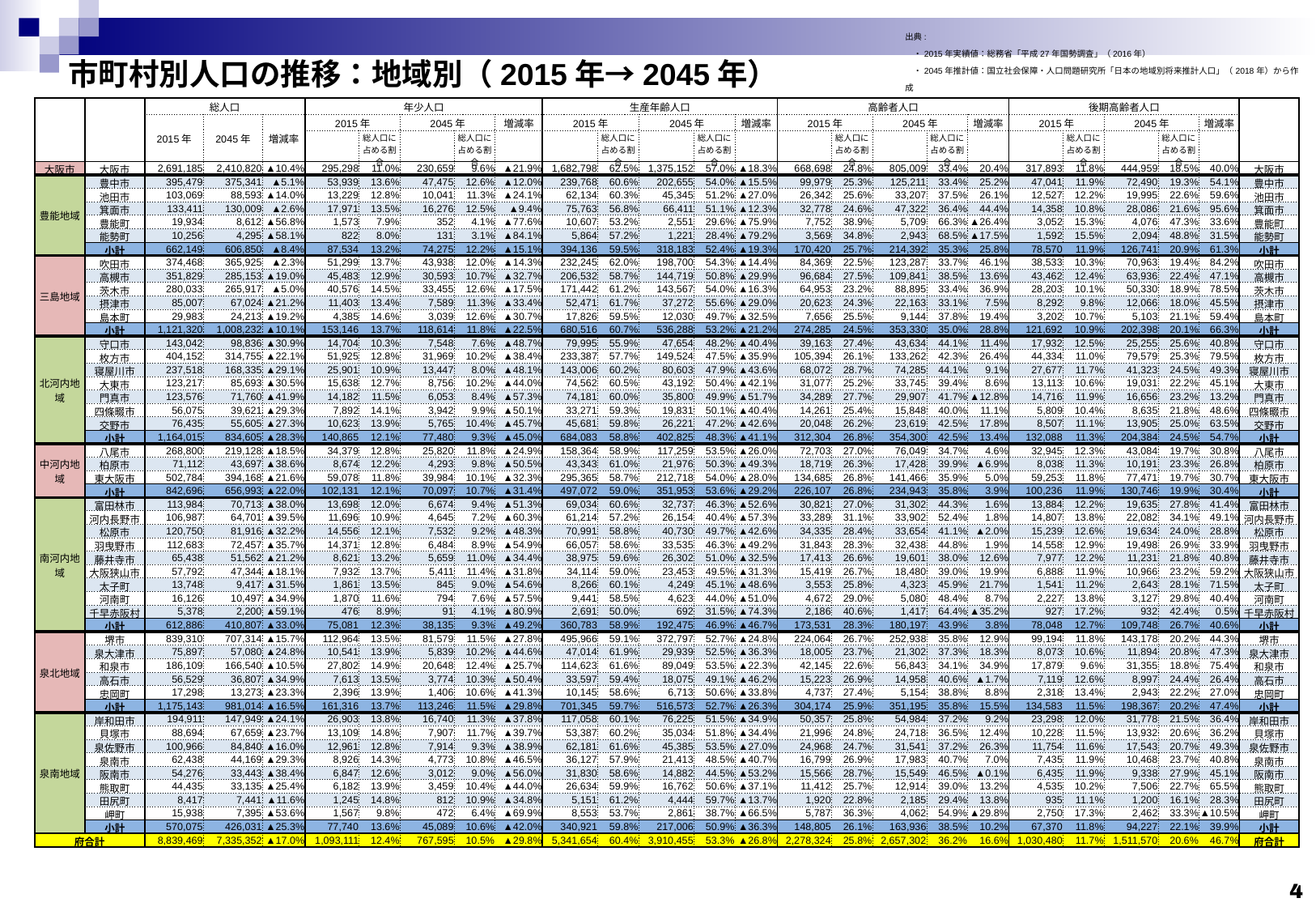

出典:
　・2015年実績値：総務省「平成27年国勢調査」（2016年）
　・2045年推計値：国立社会保障・人口問題研究所「日本の地域別将来推計人口」（2018年）から作成
市町村別人口の推移：地域別（2015年→2045年）
|  |  | 総人口 |  |  | 年少人口 |  |  |  |  | 生産年齢人口 |  |  |  |  | 高齢者人口 |  |  |  |  | 後期高齢者人口 |  |  |  |  |  |
| --- | --- | --- | --- | --- | --- | --- | --- | --- | --- | --- | --- | --- | --- | --- | --- | --- | --- | --- | --- | --- | --- | --- | --- | --- | --- |
|  |  | 2015年 | 2045年 | 増減率 | 2015年 |  | 2045年 |  | 増減率 | 2015年 |  | 2045年 |  | 増減率 | 2015年 |  | 2045年 |  | 増減率 | 2015年 |  | 2045年 |  | 増減率 |  |
|  |  |  |  |  |  | 総人口に 占める割合 |  | 総人口に 占める割合 |  |  | 総人口に 占める割合 |  | 総人口に 占める割合 |  |  | 総人口に 占める割合 |  | 総人口に 占める割合 |  |  | 総人口に 占める割合 |  | 総人口に 占める割合 |  |  |
| 大阪市 | 大阪市 | 2,691,185 | 2,410,820 | ▲10.4% | 295,298 | 11.0% | 230,659 | 9.6% | ▲21.9% | 1,682,798 | 62.5% | 1,375,152 | 57.0% | ▲18.3% | 668,698 | 24.8% | 805,009 | 33.4% | 20.4% | 317,893 | 11.8% | 444,959 | 18.5% | 40.0% | 大阪市 |
| 豊能地域 | 豊中市 | 395,479 | 375,341 | ▲5.1% | 53,939 | 13.6% | 47,475 | 12.6% | ▲12.0% | 239,768 | 60.6% | 202,655 | 54.0% | ▲15.5% | 99,979 | 25.3% | 125,211 | 33.4% | 25.2% | 47,041 | 11.9% | 72,490 | 19.3% | 54.1% | 豊中市 |
|  | 池田市 | 103,069 | 88,593 | ▲14.0% | 13,229 | 12.8% | 10,041 | 11.3% | ▲24.1% | 62,134 | 60.3% | 45,345 | 51.2% | ▲27.0% | 26,342 | 25.6% | 33,207 | 37.5% | 26.1% | 12,527 | 12.2% | 19,995 | 22.6% | 59.6% | 池田市 |
|  | 箕面市 | 133,411 | 130,009 | ▲2.6% | 17,971 | 13.5% | 16,276 | 12.5% | ▲9.4% | 75,763 | 56.8% | 66,411 | 51.1% | ▲12.3% | 32,778 | 24.6% | 47,322 | 36.4% | 44.4% | 14,358 | 10.8% | 28,086 | 21.6% | 95.6% | 箕面市 |
|  | 豊能町 | 19,934 | 8,612 | ▲56.8% | 1,573 | 7.9% | 352 | 4.1% | ▲77.6% | 10,607 | 53.2% | 2,551 | 29.6% | ▲75.9% | 7,752 | 38.9% | 5,709 | 66.3% | ▲26.4% | 3,052 | 15.3% | 4,076 | 47.3% | 33.6% | 豊能町 |
|  | 能勢町 | 10,256 | 4,295 | ▲58.1% | 822 | 8.0% | 131 | 3.1% | ▲84.1% | 5,864 | 57.2% | 1,221 | 28.4% | ▲79.2% | 3,569 | 34.8% | 2,943 | 68.5% | ▲17.5% | 1,592 | 15.5% | 2,094 | 48.8% | 31.5% | 能勢町 |
|  | 小計 | 662,149 | 606,850 | ▲8.4% | 87,534 | 13.2% | 74,275 | 12.2% | ▲15.1% | 394,136 | 59.5% | 318,183 | 52.4% | ▲19.3% | 170,420 | 25.7% | 214,392 | 35.3% | 25.8% | 78,570 | 11.9% | 126,741 | 20.9% | 61.3% | 小計 |
| 三島地域 | 吹田市 | 374,468 | 365,925 | ▲2.3% | 51,299 | 13.7% | 43,938 | 12.0% | ▲14.3% | 232,245 | 62.0% | 198,700 | 54.3% | ▲14.4% | 84,369 | 22.5% | 123,287 | 33.7% | 46.1% | 38,533 | 10.3% | 70,963 | 19.4% | 84.2% | 吹田市 |
|  | 高槻市 | 351,829 | 285,153 | ▲19.0% | 45,483 | 12.9% | 30,593 | 10.7% | ▲32.7% | 206,532 | 58.7% | 144,719 | 50.8% | ▲29.9% | 96,684 | 27.5% | 109,841 | 38.5% | 13.6% | 43,462 | 12.4% | 63,936 | 22.4% | 47.1% | 高槻市 |
|  | 茨木市 | 280,033 | 265,917 | ▲5.0% | 40,576 | 14.5% | 33,455 | 12.6% | ▲17.5% | 171,442 | 61.2% | 143,567 | 54.0% | ▲16.3% | 64,953 | 23.2% | 88,895 | 33.4% | 36.9% | 28,203 | 10.1% | 50,330 | 18.9% | 78.5% | 茨木市 |
|  | 摂津市 | 85,007 | 67,024 | ▲21.2% | 11,403 | 13.4% | 7,589 | 11.3% | ▲33.4% | 52,471 | 61.7% | 37,272 | 55.6% | ▲29.0% | 20,623 | 24.3% | 22,163 | 33.1% | 7.5% | 8,292 | 9.8% | 12,066 | 18.0% | 45.5% | 摂津市 |
|  | 島本町 | 29,983 | 24,213 | ▲19.2% | 4,385 | 14.6% | 3,039 | 12.6% | ▲30.7% | 17,826 | 59.5% | 12,030 | 49.7% | ▲32.5% | 7,656 | 25.5% | 9,144 | 37.8% | 19.4% | 3,202 | 10.7% | 5,103 | 21.1% | 59.4% | 島本町 |
|  | 小計 | 1,121,320 | 1,008,232 | ▲10.1% | 153,146 | 13.7% | 118,614 | 11.8% | ▲22.5% | 680,516 | 60.7% | 536,288 | 53.2% | ▲21.2% | 274,285 | 24.5% | 353,330 | 35.0% | 28.8% | 121,692 | 10.9% | 202,398 | 20.1% | 66.3% | 小計 |
| 北河内地域 | 守口市 | 143,042 | 98,836 | ▲30.9% | 14,704 | 10.3% | 7,548 | 7.6% | ▲48.7% | 79,995 | 55.9% | 47,654 | 48.2% | ▲40.4% | 39,163 | 27.4% | 43,634 | 44.1% | 11.4% | 17,932 | 12.5% | 25,255 | 25.6% | 40.8% | 守口市 |
|  | 枚方市 | 404,152 | 314,755 | ▲22.1% | 51,925 | 12.8% | 31,969 | 10.2% | ▲38.4% | 233,387 | 57.7% | 149,524 | 47.5% | ▲35.9% | 105,394 | 26.1% | 133,262 | 42.3% | 26.4% | 44,334 | 11.0% | 79,579 | 25.3% | 79.5% | 枚方市 |
|  | 寝屋川市 | 237,518 | 168,335 | ▲29.1% | 25,901 | 10.9% | 13,447 | 8.0% | ▲48.1% | 143,006 | 60.2% | 80,603 | 47.9% | ▲43.6% | 68,072 | 28.7% | 74,285 | 44.1% | 9.1% | 27,677 | 11.7% | 41,323 | 24.5% | 49.3% | 寝屋川市 |
|  | 大東市 | 123,217 | 85,693 | ▲30.5% | 15,638 | 12.7% | 8,756 | 10.2% | ▲44.0% | 74,562 | 60.5% | 43,192 | 50.4% | ▲42.1% | 31,077 | 25.2% | 33,745 | 39.4% | 8.6% | 13,113 | 10.6% | 19,031 | 22.2% | 45.1% | 大東市 |
|  | 門真市 | 123,576 | 71,760 | ▲41.9% | 14,182 | 11.5% | 6,053 | 8.4% | ▲57.3% | 74,181 | 60.0% | 35,800 | 49.9% | ▲51.7% | 34,289 | 27.7% | 29,907 | 41.7% | ▲12.8% | 14,716 | 11.9% | 16,656 | 23.2% | 13.2% | 門真市 |
|  | 四條畷市 | 56,075 | 39,621 | ▲29.3% | 7,892 | 14.1% | 3,942 | 9.9% | ▲50.1% | 33,271 | 59.3% | 19,831 | 50.1% | ▲40.4% | 14,261 | 25.4% | 15,848 | 40.0% | 11.1% | 5,809 | 10.4% | 8,635 | 21.8% | 48.6% | 四條畷市 |
|  | 交野市 | 76,435 | 55,605 | ▲27.3% | 10,623 | 13.9% | 5,765 | 10.4% | ▲45.7% | 45,681 | 59.8% | 26,221 | 47.2% | ▲42.6% | 20,048 | 26.2% | 23,619 | 42.5% | 17.8% | 8,507 | 11.1% | 13,905 | 25.0% | 63.5% | 交野市 |
|  | 小計 | 1,164,015 | 834,605 | ▲28.3% | 140,865 | 12.1% | 77,480 | 9.3% | ▲45.0% | 684,083 | 58.8% | 402,825 | 48.3% | ▲41.1% | 312,304 | 26.8% | 354,300 | 42.5% | 13.4% | 132,088 | 11.3% | 204,384 | 24.5% | 54.7% | 小計 |
| 中河内地域 | 八尾市 | 268,800 | 219,128 | ▲18.5% | 34,379 | 12.8% | 25,820 | 11.8% | ▲24.9% | 158,364 | 58.9% | 117,259 | 53.5% | ▲26.0% | 72,703 | 27.0% | 76,049 | 34.7% | 4.6% | 32,945 | 12.3% | 43,084 | 19.7% | 30.8% | 八尾市 |
|  | 柏原市 | 71,112 | 43,697 | ▲38.6% | 8,674 | 12.2% | 4,293 | 9.8% | ▲50.5% | 43,343 | 61.0% | 21,976 | 50.3% | ▲49.3% | 18,719 | 26.3% | 17,428 | 39.9% | ▲6.9% | 8,038 | 11.3% | 10,191 | 23.3% | 26.8% | 柏原市 |
|  | 東大阪市 | 502,784 | 394,168 | ▲21.6% | 59,078 | 11.8% | 39,984 | 10.1% | ▲32.3% | 295,365 | 58.7% | 212,718 | 54.0% | ▲28.0% | 134,685 | 26.8% | 141,466 | 35.9% | 5.0% | 59,253 | 11.8% | 77,471 | 19.7% | 30.7% | 東大阪市 |
|  | 小計 | 842,696 | 656,993 | ▲22.0% | 102,131 | 12.1% | 70,097 | 10.7% | ▲31.4% | 497,072 | 59.0% | 351,953 | 53.6% | ▲29.2% | 226,107 | 26.8% | 234,943 | 35.8% | 3.9% | 100,236 | 11.9% | 130,746 | 19.9% | 30.4% | 小計 |
| 南河内地域 | 富田林市 | 113,984 | 70,713 | ▲38.0% | 13,698 | 12.0% | 6,674 | 9.4% | ▲51.3% | 69,034 | 60.6% | 32,737 | 46.3% | ▲52.6% | 30,821 | 27.0% | 31,302 | 44.3% | 1.6% | 13,884 | 12.2% | 19,635 | 27.8% | 41.4% | 富田林市 |
|  | 河内長野市 | 106,987 | 64,701 | ▲39.5% | 11,696 | 10.9% | 4,645 | 7.2% | ▲60.3% | 61,214 | 57.2% | 26,154 | 40.4% | ▲57.3% | 33,289 | 31.1% | 33,902 | 52.4% | 1.8% | 14,807 | 13.8% | 22,082 | 34.1% | 49.1% | 河内長野市 |
|  | 松原市 | 120,750 | 81,916 | ▲32.2% | 14,556 | 12.1% | 7,532 | 9.2% | ▲48.3% | 70,991 | 58.8% | 40,730 | 49.7% | ▲42.6% | 34,335 | 28.4% | 33,654 | 41.1% | ▲2.0% | 15,239 | 12.6% | 19,634 | 24.0% | 28.8% | 松原市 |
|  | 羽曳野市 | 112,683 | 72,457 | ▲35.7% | 14,371 | 12.8% | 6,484 | 8.9% | ▲54.9% | 66,057 | 58.6% | 33,535 | 46.3% | ▲49.2% | 31,843 | 28.3% | 32,438 | 44.8% | 1.9% | 14,558 | 12.9% | 19,498 | 26.9% | 33.9% | 羽曳野市 |
|  | 藤井寺市 | 65,438 | 51,562 | ▲21.2% | 8,621 | 13.2% | 5,659 | 11.0% | ▲34.4% | 38,975 | 59.6% | 26,302 | 51.0% | ▲32.5% | 17,413 | 26.6% | 19,601 | 38.0% | 12.6% | 7,977 | 12.2% | 11,231 | 21.8% | 40.8% | 藤井寺市 |
|  | 大阪狭山市 | 57,792 | 47,344 | ▲18.1% | 7,932 | 13.7% | 5,411 | 11.4% | ▲31.8% | 34,114 | 59.0% | 23,453 | 49.5% | ▲31.3% | 15,419 | 26.7% | 18,480 | 39.0% | 19.9% | 6,888 | 11.9% | 10,966 | 23.2% | 59.2% | 大阪狭山市 |
|  | 太子町 | 13,748 | 9,417 | ▲31.5% | 1,861 | 13.5% | 845 | 9.0% | ▲54.6% | 8,266 | 60.1% | 4,249 | 45.1% | ▲48.6% | 3,553 | 25.8% | 4,323 | 45.9% | 21.7% | 1,541 | 11.2% | 2,643 | 28.1% | 71.5% | 太子町 |
|  | 河南町 | 16,126 | 10,497 | ▲34.9% | 1,870 | 11.6% | 794 | 7.6% | ▲57.5% | 9,441 | 58.5% | 4,623 | 44.0% | ▲51.0% | 4,672 | 29.0% | 5,080 | 48.4% | 8.7% | 2,227 | 13.8% | 3,127 | 29.8% | 40.4% | 河南町 |
|  | 千早赤阪村 | 5,378 | 2,200 | ▲59.1% | 476 | 8.9% | 91 | 4.1% | ▲80.9% | 2,691 | 50.0% | 692 | 31.5% | ▲74.3% | 2,186 | 40.6% | 1,417 | 64.4% | ▲35.2% | 927 | 17.2% | 932 | 42.4% | 0.5% | 千早赤阪村 |
|  | 小計 | 612,886 | 410,807 | ▲33.0% | 75,081 | 12.3% | 38,135 | 9.3% | ▲49.2% | 360,783 | 58.9% | 192,475 | 46.9% | ▲46.7% | 173,531 | 28.3% | 180,197 | 43.9% | 3.8% | 78,048 | 12.7% | 109,748 | 26.7% | 40.6% | 小計 |
| 泉北地域 | 堺市 | 839,310 | 707,314 | ▲15.7% | 112,964 | 13.5% | 81,579 | 11.5% | ▲27.8% | 495,966 | 59.1% | 372,797 | 52.7% | ▲24.8% | 224,064 | 26.7% | 252,938 | 35.8% | 12.9% | 99,194 | 11.8% | 143,178 | 20.2% | 44.3% | 堺市 |
|  | 泉大津市 | 75,897 | 57,080 | ▲24.8% | 10,541 | 13.9% | 5,839 | 10.2% | ▲44.6% | 47,014 | 61.9% | 29,939 | 52.5% | ▲36.3% | 18,005 | 23.7% | 21,302 | 37.3% | 18.3% | 8,073 | 10.6% | 11,894 | 20.8% | 47.3% | 泉大津市 |
|  | 和泉市 | 186,109 | 166,540 | ▲10.5% | 27,802 | 14.9% | 20,648 | 12.4% | ▲25.7% | 114,623 | 61.6% | 89,049 | 53.5% | ▲22.3% | 42,145 | 22.6% | 56,843 | 34.1% | 34.9% | 17,879 | 9.6% | 31,355 | 18.8% | 75.4% | 和泉市 |
|  | 高石市 | 56,529 | 36,807 | ▲34.9% | 7,613 | 13.5% | 3,774 | 10.3% | ▲50.4% | 33,597 | 59.4% | 18,075 | 49.1% | ▲46.2% | 15,223 | 26.9% | 14,958 | 40.6% | ▲1.7% | 7,119 | 12.6% | 8,997 | 24.4% | 26.4% | 高石市 |
|  | 忠岡町 | 17,298 | 13,273 | ▲23.3% | 2,396 | 13.9% | 1,406 | 10.6% | ▲41.3% | 10,145 | 58.6% | 6,713 | 50.6% | ▲33.8% | 4,737 | 27.4% | 5,154 | 38.8% | 8.8% | 2,318 | 13.4% | 2,943 | 22.2% | 27.0% | 忠岡町 |
|  | 小計 | 1,175,143 | 981,014 | ▲16.5% | 161,316 | 13.7% | 113,246 | 11.5% | ▲29.8% | 701,345 | 59.7% | 516,573 | 52.7% | ▲26.3% | 304,174 | 25.9% | 351,195 | 35.8% | 15.5% | 134,583 | 11.5% | 198,367 | 20.2% | 47.4% | 小計 |
| 泉南地域 | 岸和田市 | 194,911 | 147,949 | ▲24.1% | 26,903 | 13.8% | 16,740 | 11.3% | ▲37.8% | 117,058 | 60.1% | 76,225 | 51.5% | ▲34.9% | 50,357 | 25.8% | 54,984 | 37.2% | 9.2% | 23,298 | 12.0% | 31,778 | 21.5% | 36.4% | 岸和田市 |
|  | 貝塚市 | 88,694 | 67,659 | ▲23.7% | 13,109 | 14.8% | 7,907 | 11.7% | ▲39.7% | 53,387 | 60.2% | 35,034 | 51.8% | ▲34.4% | 21,996 | 24.8% | 24,718 | 36.5% | 12.4% | 10,228 | 11.5% | 13,932 | 20.6% | 36.2% | 貝塚市 |
|  | 泉佐野市 | 100,966 | 84,840 | ▲16.0% | 12,961 | 12.8% | 7,914 | 9.3% | ▲38.9% | 62,181 | 61.6% | 45,385 | 53.5% | ▲27.0% | 24,968 | 24.7% | 31,541 | 37.2% | 26.3% | 11,754 | 11.6% | 17,543 | 20.7% | 49.3% | 泉佐野市 |
|  | 泉南市 | 62,438 | 44,169 | ▲29.3% | 8,926 | 14.3% | 4,773 | 10.8% | ▲46.5% | 36,127 | 57.9% | 21,413 | 48.5% | ▲40.7% | 16,799 | 26.9% | 17,983 | 40.7% | 7.0% | 7,435 | 11.9% | 10,468 | 23.7% | 40.8% | 泉南市 |
|  | 阪南市 | 54,276 | 33,443 | ▲38.4% | 6,847 | 12.6% | 3,012 | 9.0% | ▲56.0% | 31,830 | 58.6% | 14,882 | 44.5% | ▲53.2% | 15,566 | 28.7% | 15,549 | 46.5% | ▲0.1% | 6,435 | 11.9% | 9,338 | 27.9% | 45.1% | 阪南市 |
|  | 熊取町 | 44,435 | 33,135 | ▲25.4% | 6,182 | 13.9% | 3,459 | 10.4% | ▲44.0% | 26,634 | 59.9% | 16,762 | 50.6% | ▲37.1% | 11,412 | 25.7% | 12,914 | 39.0% | 13.2% | 4,535 | 10.2% | 7,506 | 22.7% | 65.5% | 熊取町 |
|  | 田尻町 | 8,417 | 7,441 | ▲11.6% | 1,245 | 14.8% | 812 | 10.9% | ▲34.8% | 5,151 | 61.2% | 4,444 | 59.7% | ▲13.7% | 1,920 | 22.8% | 2,185 | 29.4% | 13.8% | 935 | 11.1% | 1,200 | 16.1% | 28.3% | 田尻町 |
|  | 岬町 | 15,938 | 7,395 | ▲53.6% | 1,567 | 9.8% | 472 | 6.4% | ▲69.9% | 8,553 | 53.7% | 2,861 | 38.7% | ▲66.5% | 5,787 | 36.3% | 4,062 | 54.9% | ▲29.8% | 2,750 | 17.3% | 2,462 | 33.3% | ▲10.5% | 岬町 |
|  | 小計 | 570,075 | 426,031 | ▲25.3% | 77,740 | 13.6% | 45,089 | 10.6% | ▲42.0% | 340,921 | 59.8% | 217,006 | 50.9% | ▲36.3% | 148,805 | 26.1% | 163,936 | 38.5% | 10.2% | 67,370 | 11.8% | 94,227 | 22.1% | 39.9% | 小計 |
| 府合計 |  | 8,839,469 | 7,335,352 | ▲17.0% | 1,093,111 | 12.4% | 767,595 | 10.5% | ▲29.8% | 5,341,654 | 60.4% | 3,910,455 | 53.3% | ▲26.8% | 2,278,324 | 25.8% | 2,657,302 | 36.2% | 16.6% | 1,030,480 | 11.7% | 1,511,570 | 20.6% | 46.7% | 府合計 |
4